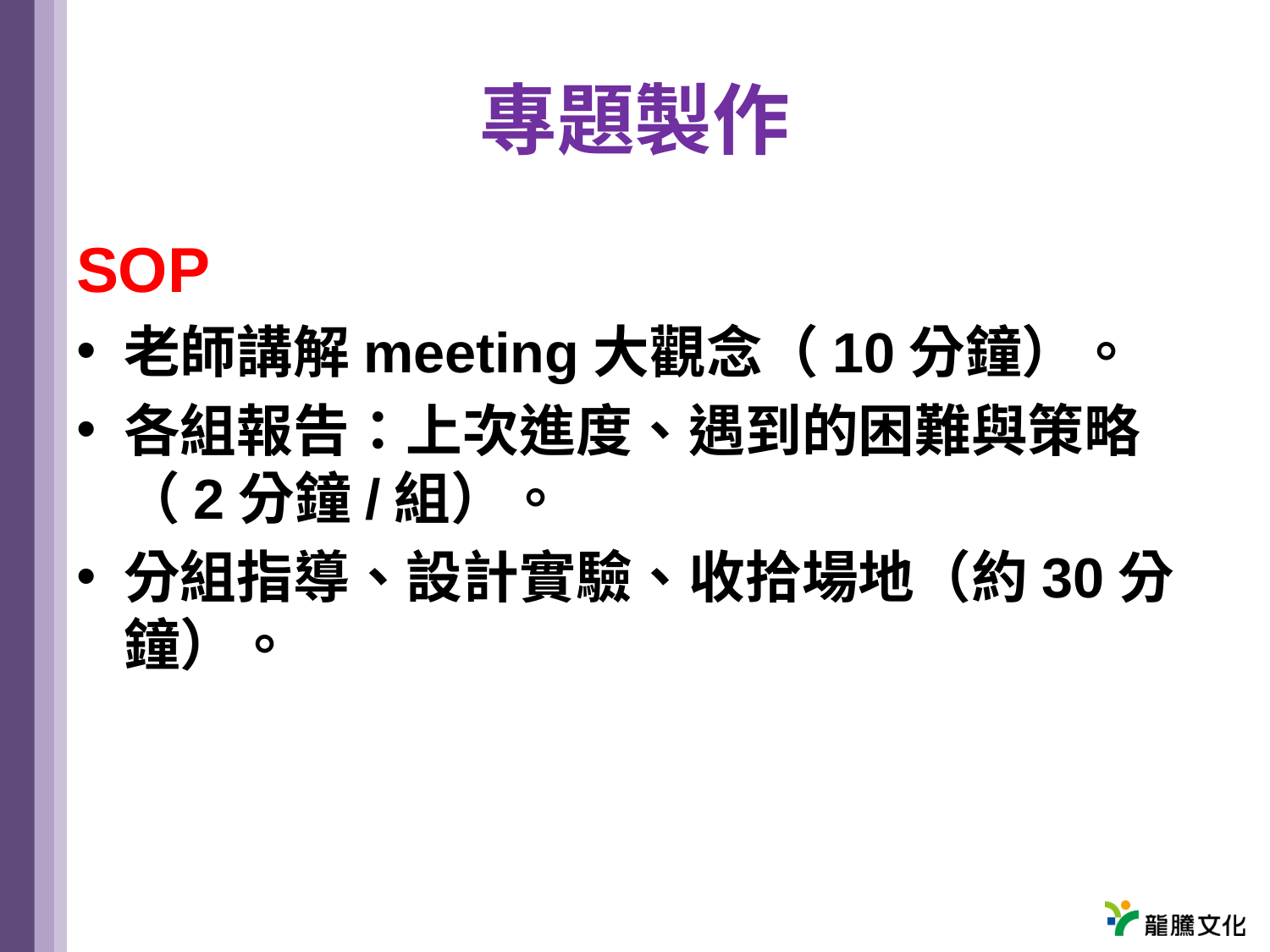

# 專題製作
SOP
老師講解meeting大觀念（10分鐘）。
各組報告：上次進度、遇到的困難與策略（2分鐘/組）。
分組指導、設計實驗、收拾場地（約30分鐘）。